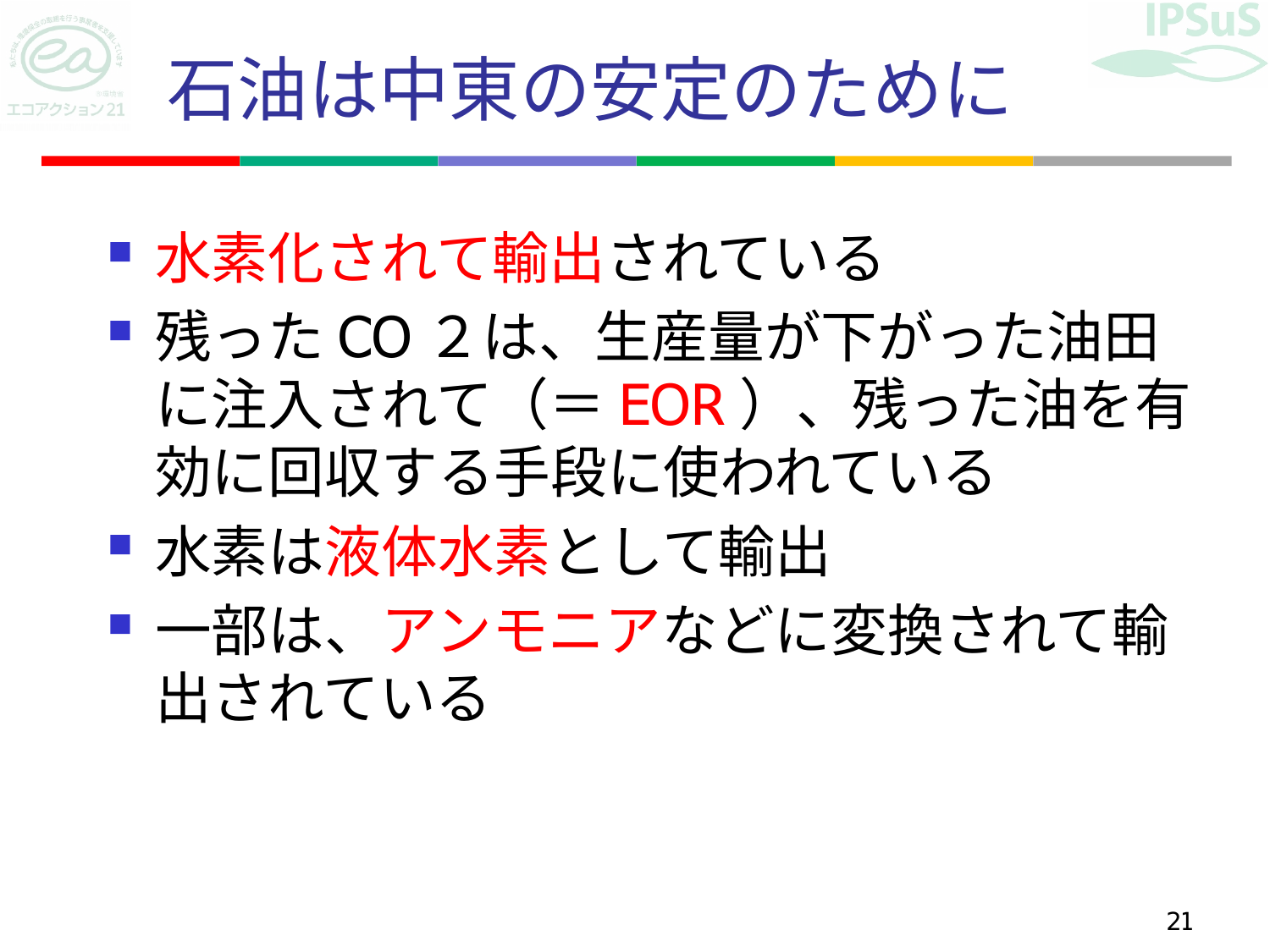

# 石油は中東の安定のために

水素化されて輸出されている
残ったCO２は、生産量が下がった油田に注入されて（＝EOR）、残った油を有効に回収する手段に使われている
水素は液体水素として輸出
一部は、アンモニアなどに変換されて輸出されている
21